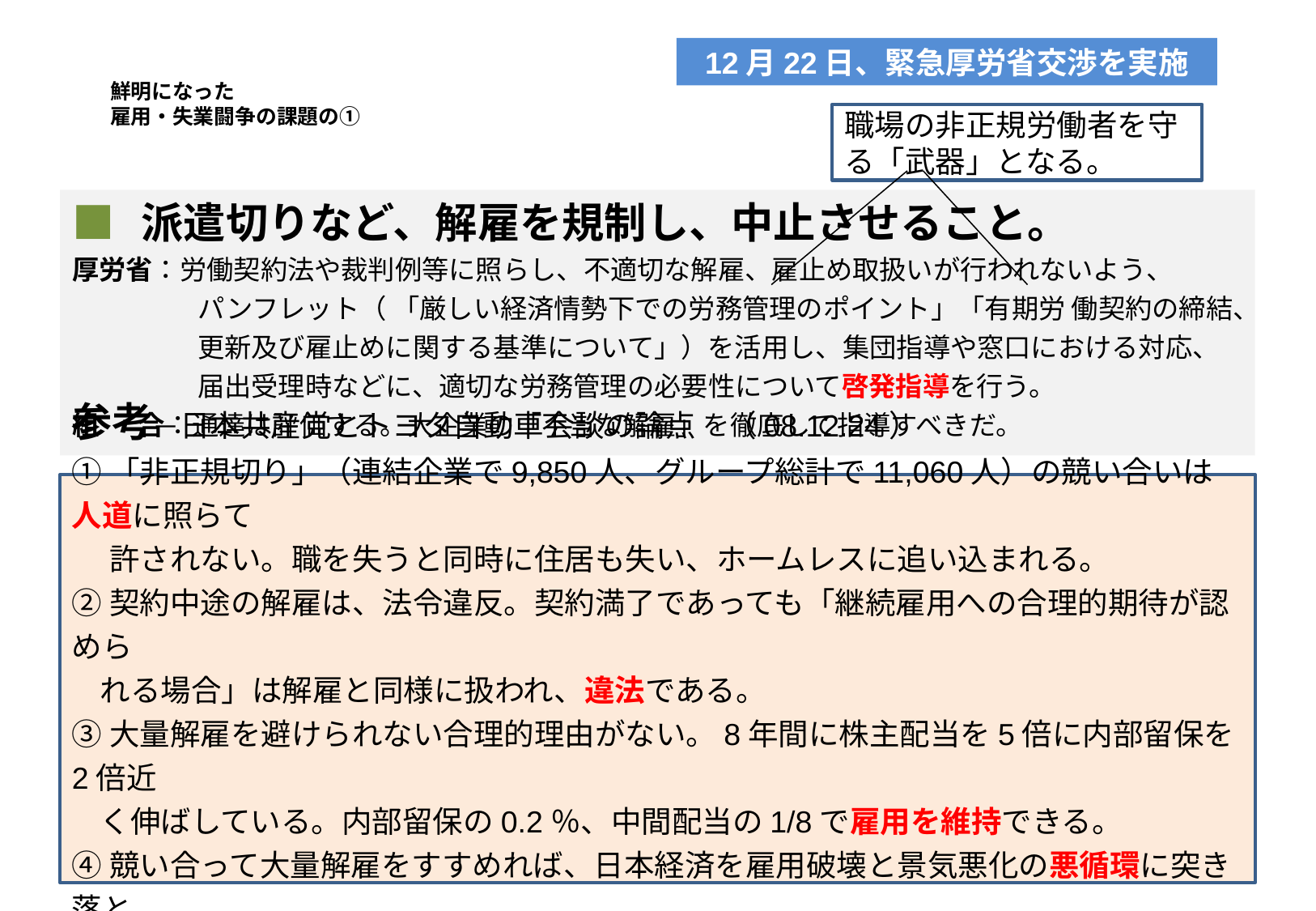

# 鮮明になった 雇用・失業闘争の課題の①
12月22日、緊急厚労省交渉を実施
職場の非正規労働者を守る「武器」となる。
■  派遣切りなど、解雇を規制し、中止させること。
厚労省：労働契約法や裁判例等に照らし、不適切な解雇、雇止め取扱いが行われないよう、
           　　パンフレット（ 「厳しい経済情勢下での労務管理のポイント」「有期労 働契約の締結、
           　　更新及び雇止めに関する基準について」）を活用し、集団指導や窓口における対応、
           　　届出受理時などに、適切な労務管理の必要性について啓発指導を行う。
組　  合：通達は評価する。大企業の「不当な解雇」を徹底して指導すべきだ。

参考－日本共産党とトヨタ自動車会談の論点　（08.12.24）
①「非正規切り」（連結企業で9,850人、グループ総計で11,060人）の競い合いは人道に照らて
　 許されない。職を失うと同時に住居も失い、ホームレスに追い込まれる。
②契約中途の解雇は、法令違反。契約満了であっても「継続雇用への合理的期待が認めら
   れる場合」は解雇と同様に扱われ、違法である。
③大量解雇を避けられない合理的理由がない。8年間に株主配当を5倍に内部留保を2倍近
   く伸ばしている。内部留保の0.2％、中間配当の1/8で雇用を維持できる。
④競い合って大量解雇をすすめれば、日本経済を雇用破壊と景気悪化の悪循環に突き落と
   すことになる。
10